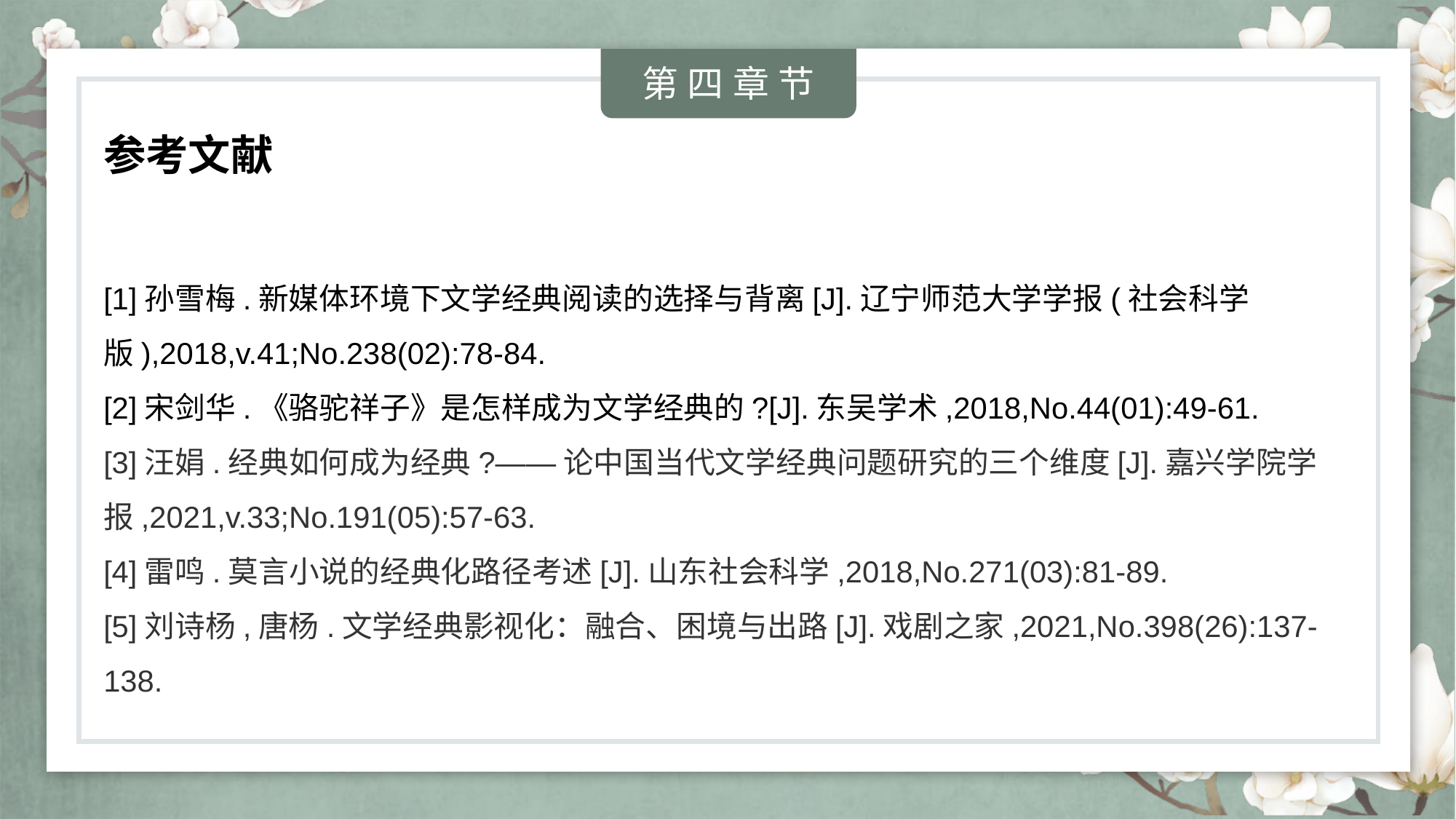

参考文献
[1]孙雪梅.新媒体环境下文学经典阅读的选择与背离[J].辽宁师范大学学报(社会科学版),2018,v.41;No.238(02):78-84.
[2]宋剑华.《骆驼祥子》是怎样成为文学经典的?[J].东吴学术,2018,No.44(01):49-61.
[3]汪娟.经典如何成为经典?——论中国当代文学经典问题研究的三个维度[J].嘉兴学院学报,2021,v.33;No.191(05):57-63.
[4]雷鸣.莫言小说的经典化路径考述[J].山东社会科学,2018,No.271(03):81-89.
[5]刘诗杨,唐杨.文学经典影视化：融合、困境与出路[J].戏剧之家,2021,No.398(26):137-138.